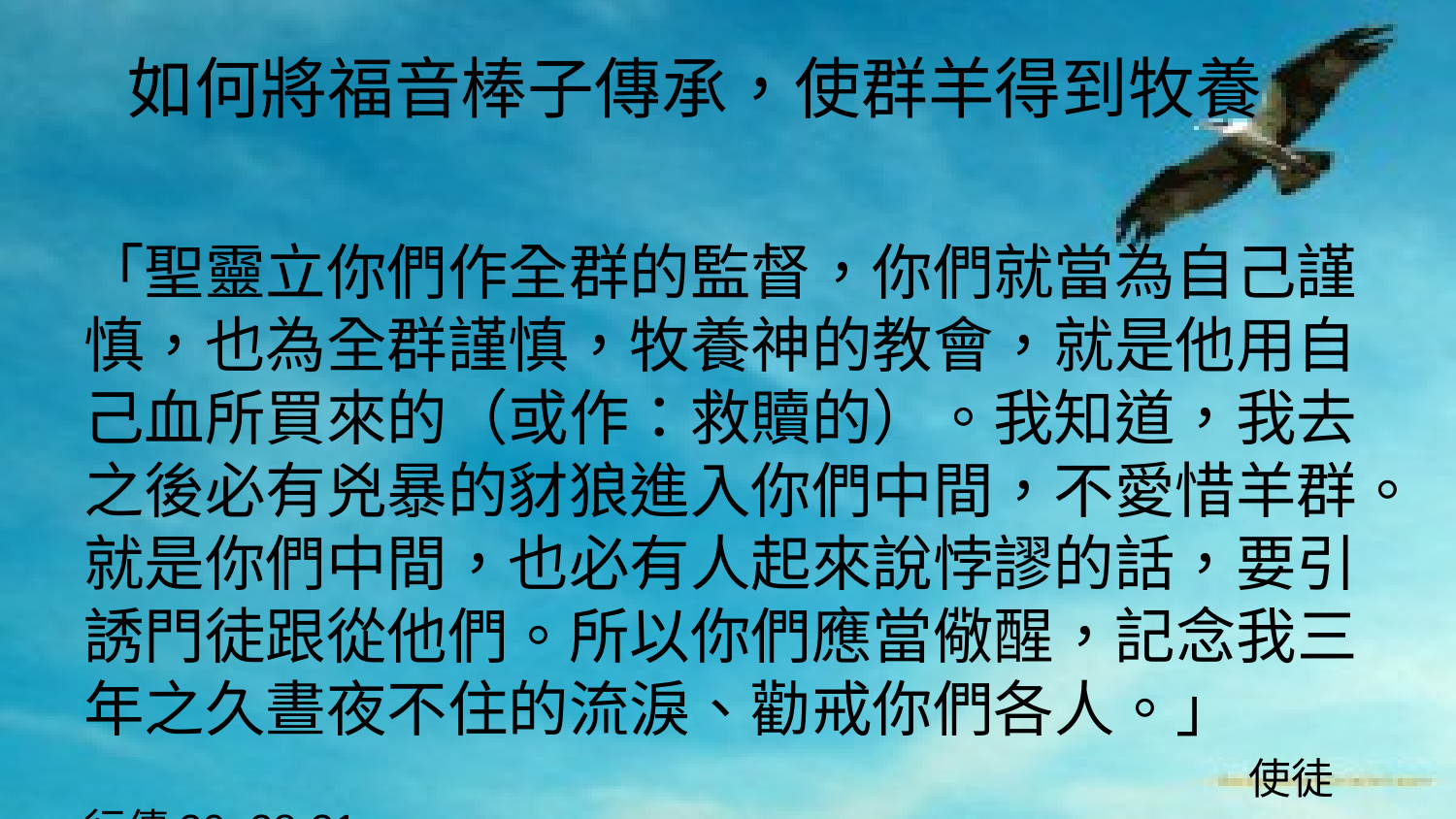

# 如何將福音棒子傳承，使群羊得到牧養
「聖靈立你們作全群的監督，你們就當為自己謹慎，也為全群謹慎，牧養神的教會，就是他用自己血所買來的（或作：救贖的）。我知道，我去之後必有兇暴的豺狼進入你們中間，不愛惜羊群。就是你們中間，也必有人起來說悖謬的話，要引誘門徒跟從他們。所以你們應當儆醒，記念我三年之久晝夜不住的流淚、勸戒你們各人。」
								使徒行傳20: 28-31